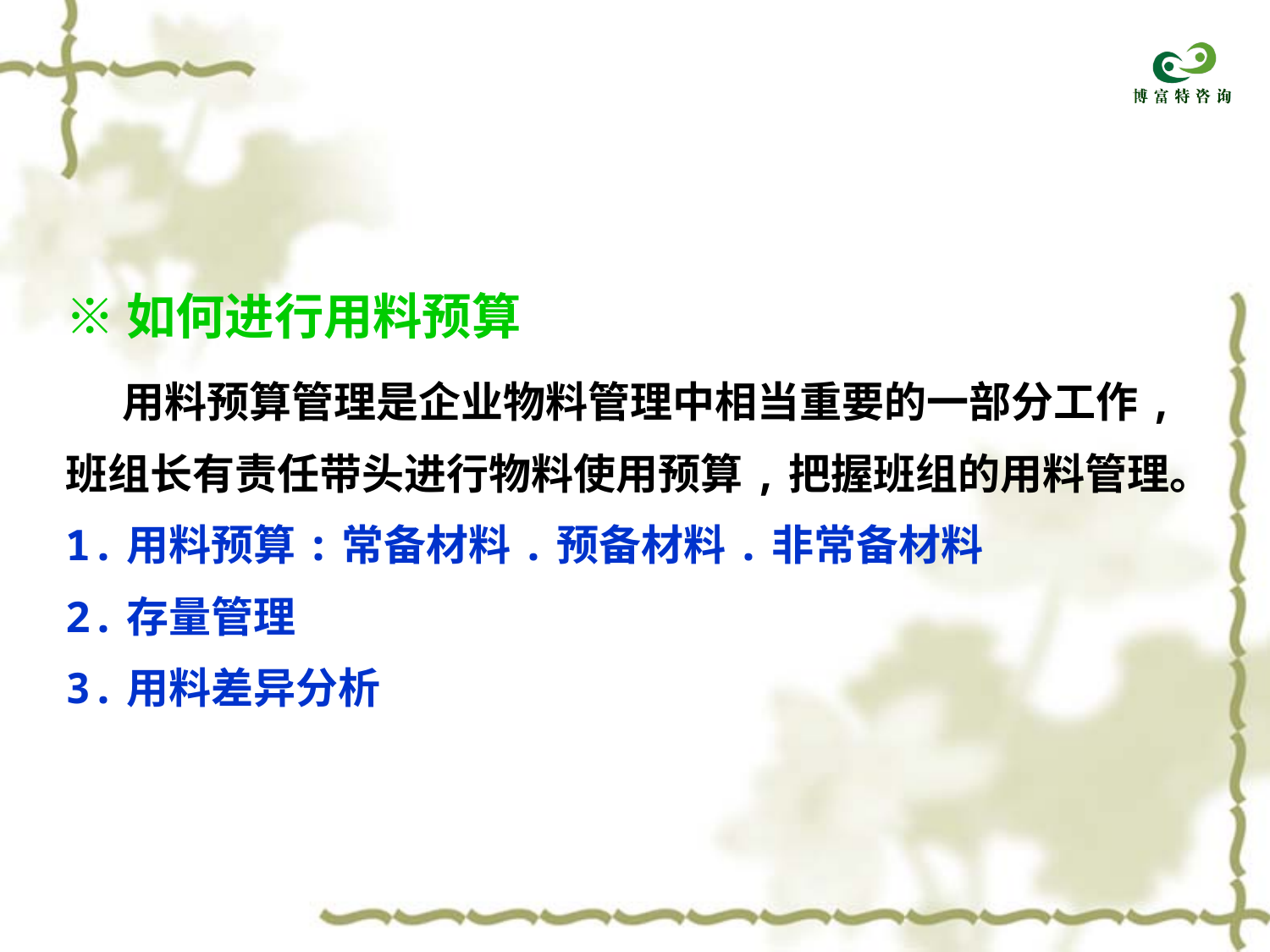

※如何进行用料预算
    用料预算管理是企业物料管理中相当重要的一部分工作,
班组长有责任带头进行物料使用预算,把握班组的用料管理。
1.用料预算:常备材料.预备材料.非常备材料
2.存量管理
3.用料差异分析